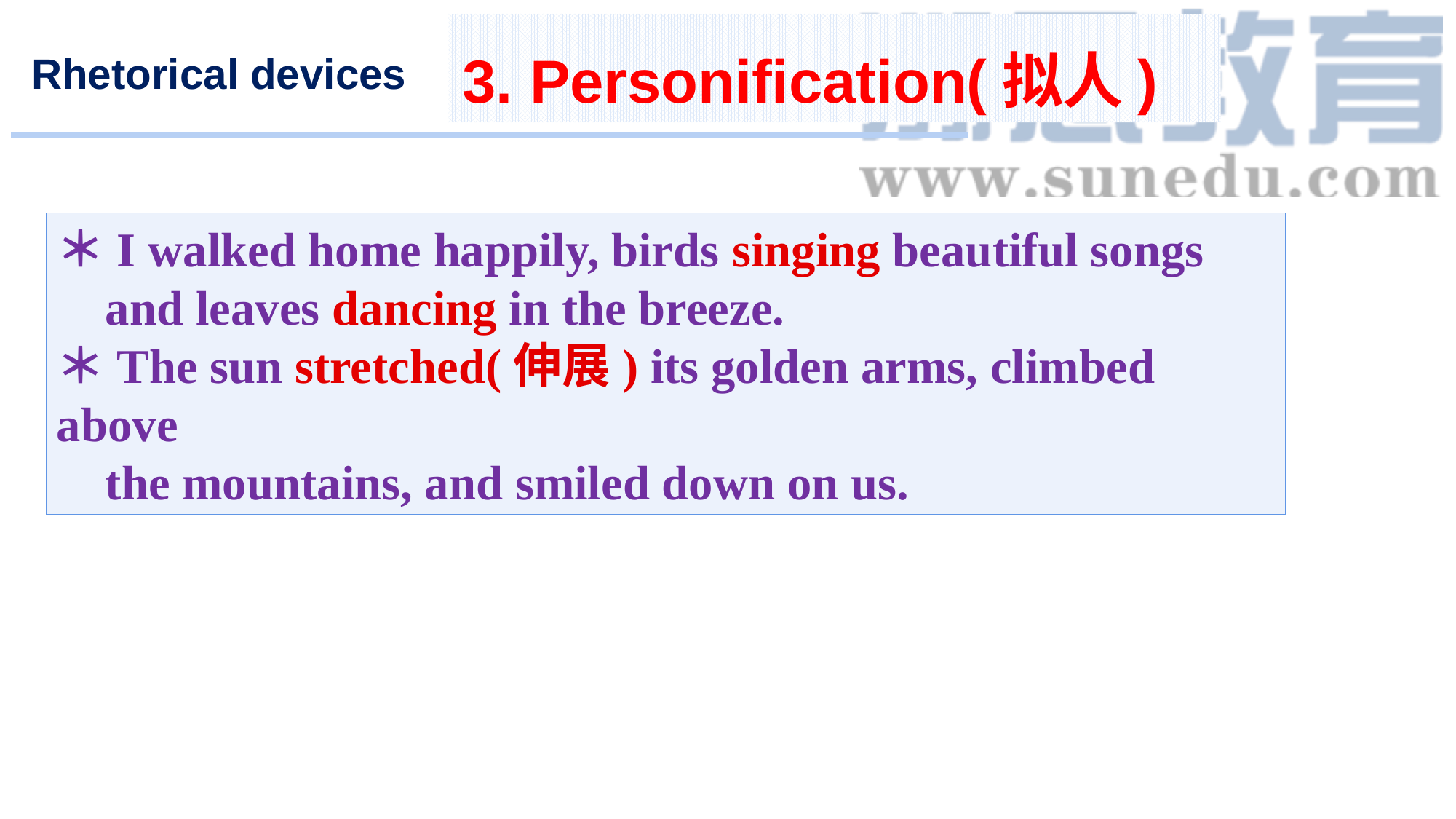

3. Personification(拟人)
Rhetorical devices
＊I walked home happily, birds singing beautiful songs
    and leaves dancing in the breeze.
＊The sun stretched(伸展) its golden arms, climbed above
    the mountains, and smiled down on us.